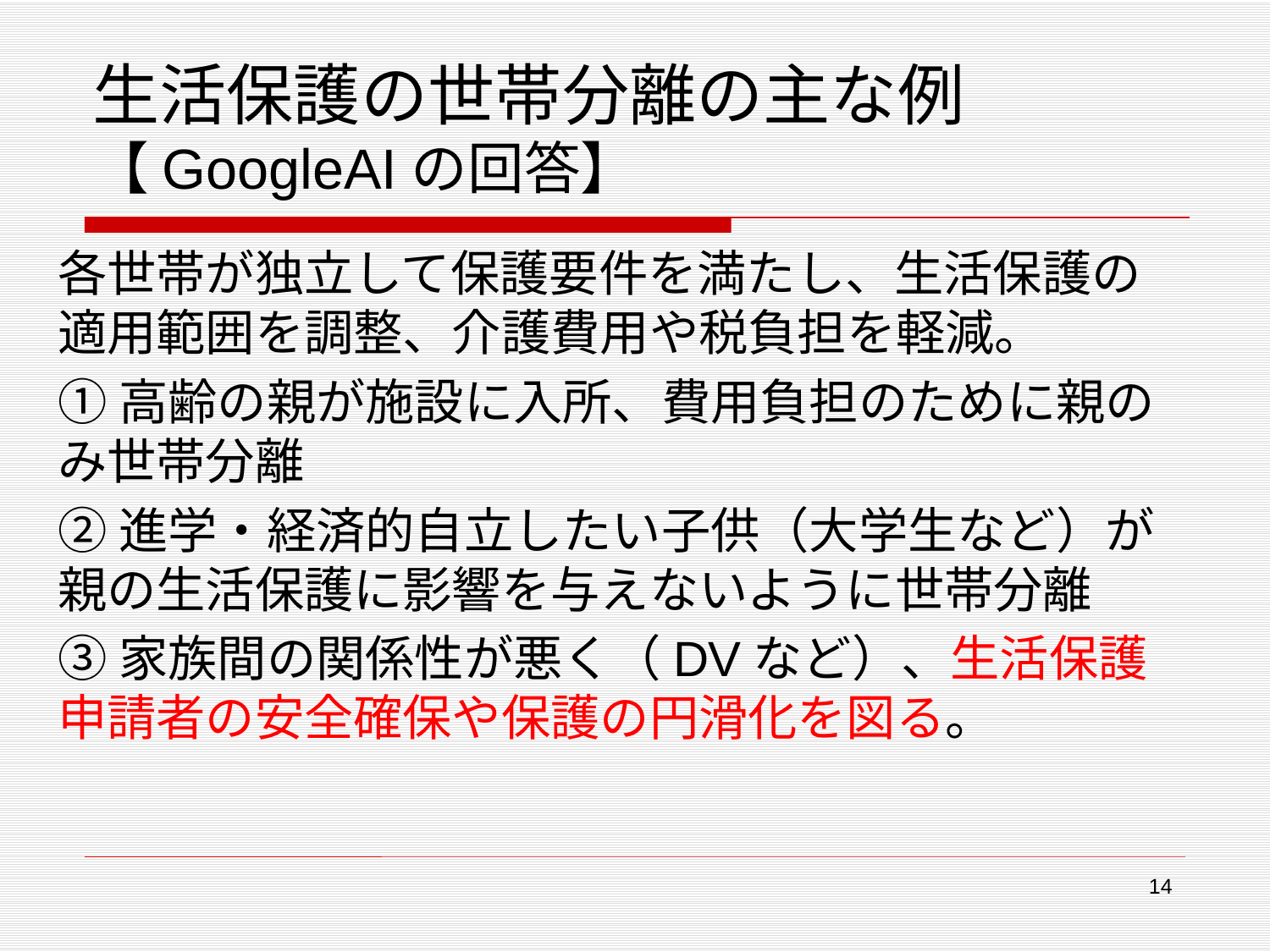

# 生活保護の世帯分離の主な例 【GoogleAIの回答】
各世帯が独立して保護要件を満たし、生活保護の適用範囲を調整、介護費用や税負担を軽減。
①高齢の親が施設に入所、費用負担のために親のみ世帯分離
②進学・経済的自立したい子供（大学生など）が親の生活保護に影響を与えないように世帯分離
③家族間の関係性が悪く（DVなど）、生活保護申請者の安全確保や保護の円滑化を図る。
14